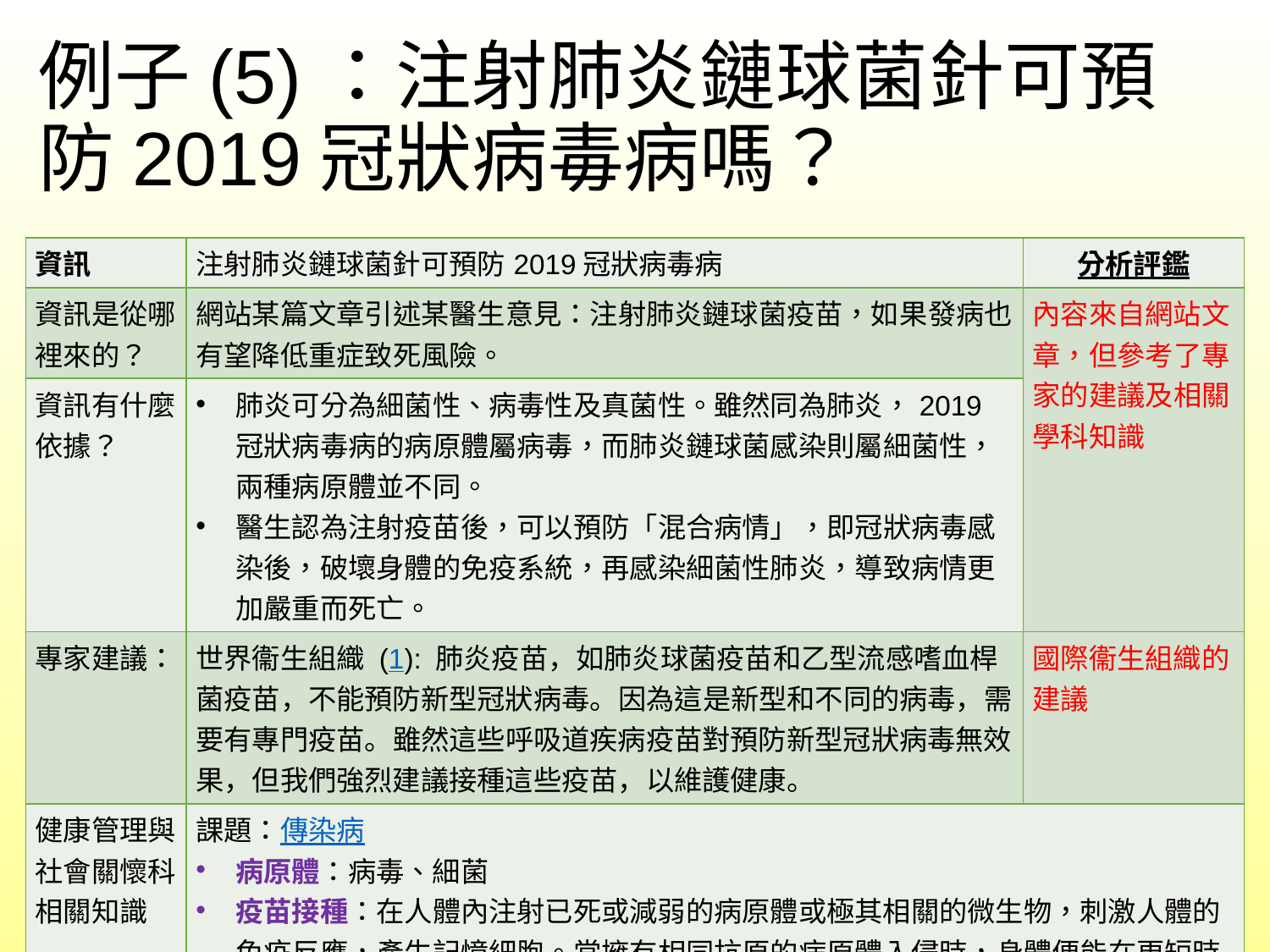

# 例子(5)：注射肺炎鏈球菌針可預防2019冠狀病毒病嗎？
| 資訊 | 注射肺炎鏈球菌針可預防2019冠狀病毒病 | 分析評鑑 |
| --- | --- | --- |
| 資訊是從哪裡來的？ | 網站某篇文章引述某醫生意見：注射肺炎鏈球菌疫苗，如果發病也有望降低重症致死風險。 | 內容來自網站文章，但參考了專家的建議及相關學科知識 |
| 資訊有什麼依據？ | 肺炎可分為細菌性、病毒性及真菌性。雖然同為肺炎，2019冠狀病毒病的病原體屬病毒，而肺炎鏈球菌感染則屬細菌性，兩種病原體並不同。 醫生認為注射疫苗後，可以預防「混合病情」，即冠狀病毒感染後，破壞身體的免疫系統，再感染細菌性肺炎，導致病情更加嚴重而死亡。 |  |
| 專家建議： | 世界衞生組織 (1): 肺炎疫苗，如肺炎球菌疫苗和乙型流感嗜血桿菌疫苗，不能預防新型冠狀病毒。因為這是新型和不同的病毒，需要有專門疫苗。雖然這些呼吸道疾病疫苗對預防新型冠狀病毒無效果，但我們強烈建議接種這些疫苗，以維護健康。 | 國際衞生組織的建議 |
| 健康管理與社會關懷科相關知識 | 課題：傳染病 病原體：病毒、細菌 疫苗接種：在人體內注射已死或減弱的病原體或極其相關的微生物，刺激人體的免疫反應，產生記憶細胞。當擁有相同抗原的病原體入侵時，身體便能在更短時間產生更多抗體，避免病情惡化。 |  |